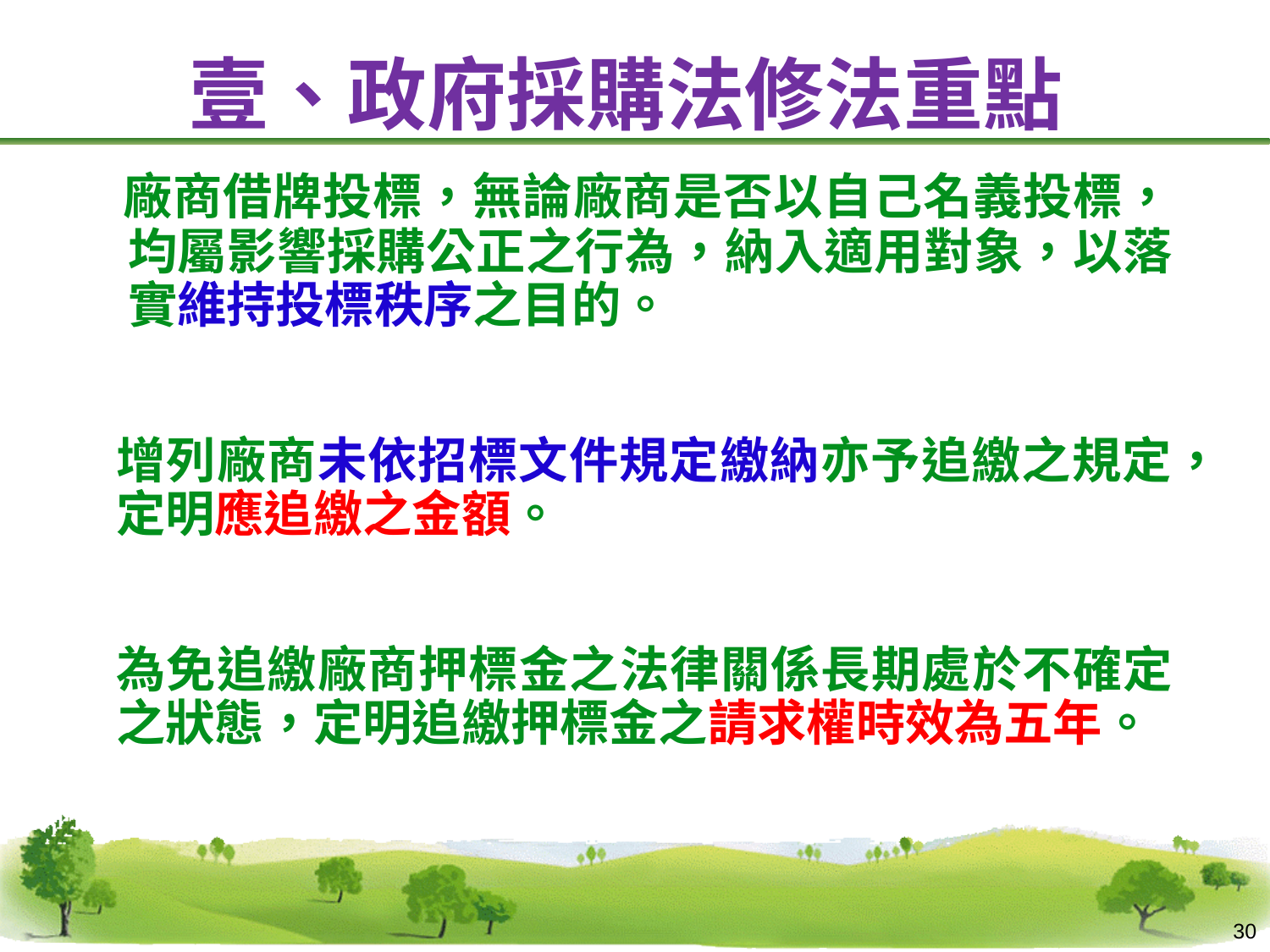

壹、政府採購法修法重點
　廠商借牌投標，無論廠商是否以自己名義投標，均屬影響採購公正之行為，納入適用對象，以落實維持投標秩序之目的。

　增列廠商未依招標文件規定繳納亦予追繳之規定，定明應追繳之金額。

　為免追繳廠商押標金之法律關係長期處於不確定之狀態，定明追繳押標金之請求權時效為五年。

30